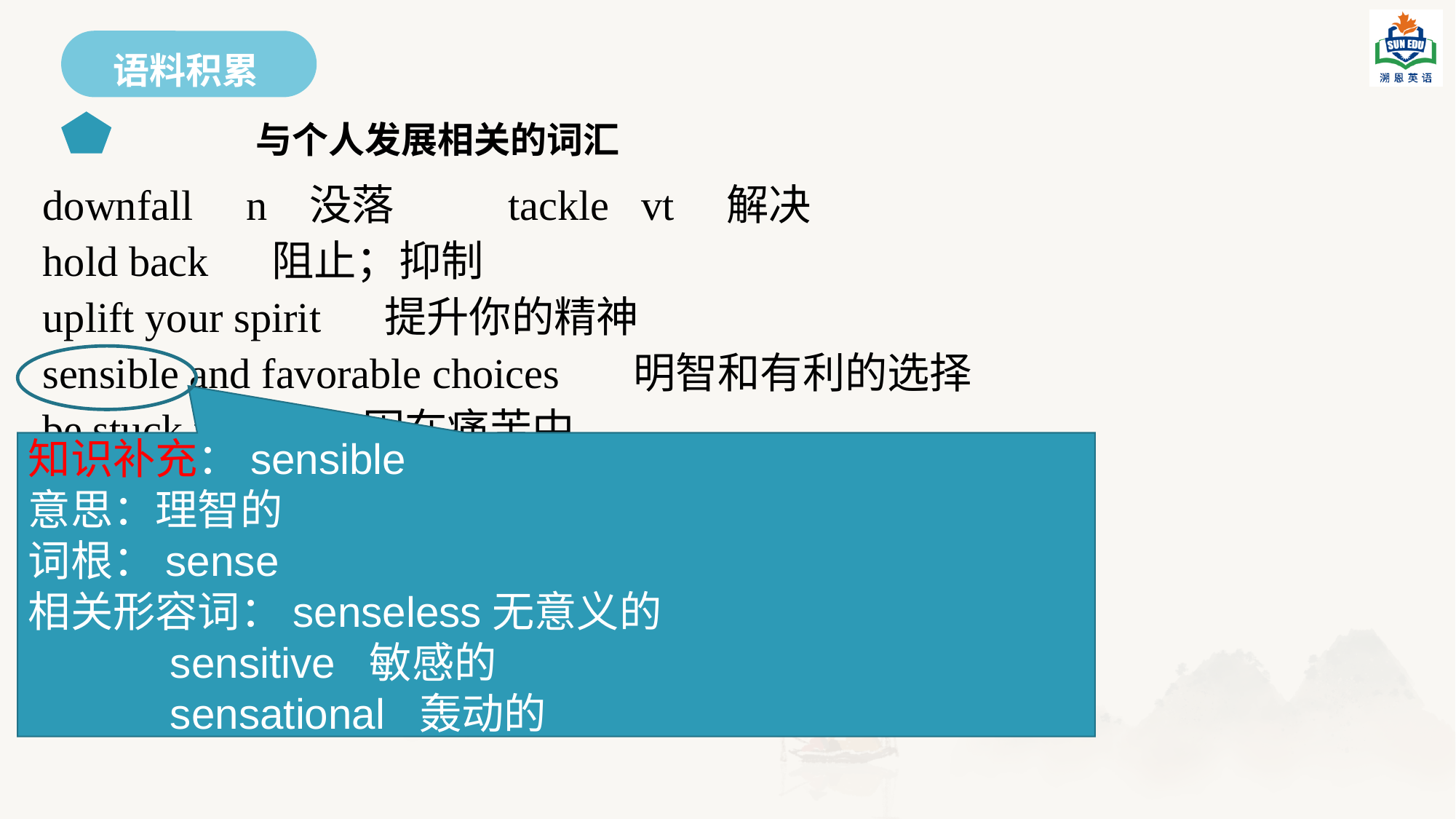

语料积累

 与个人发展相关的词汇
downfall     n   没落           tackle   vt    解决
hold back     阻止；抑制
uplift your spirit     提升你的精神
sensible and favorable choices      明智和有利的选择
be stuck in pain    困在痛苦中
destiny     n  命运

知识补充：sensible
意思：理智的
词根：sense
相关形容词：senseless无意义的
            sensitive  敏感的
            sensational  轰动的